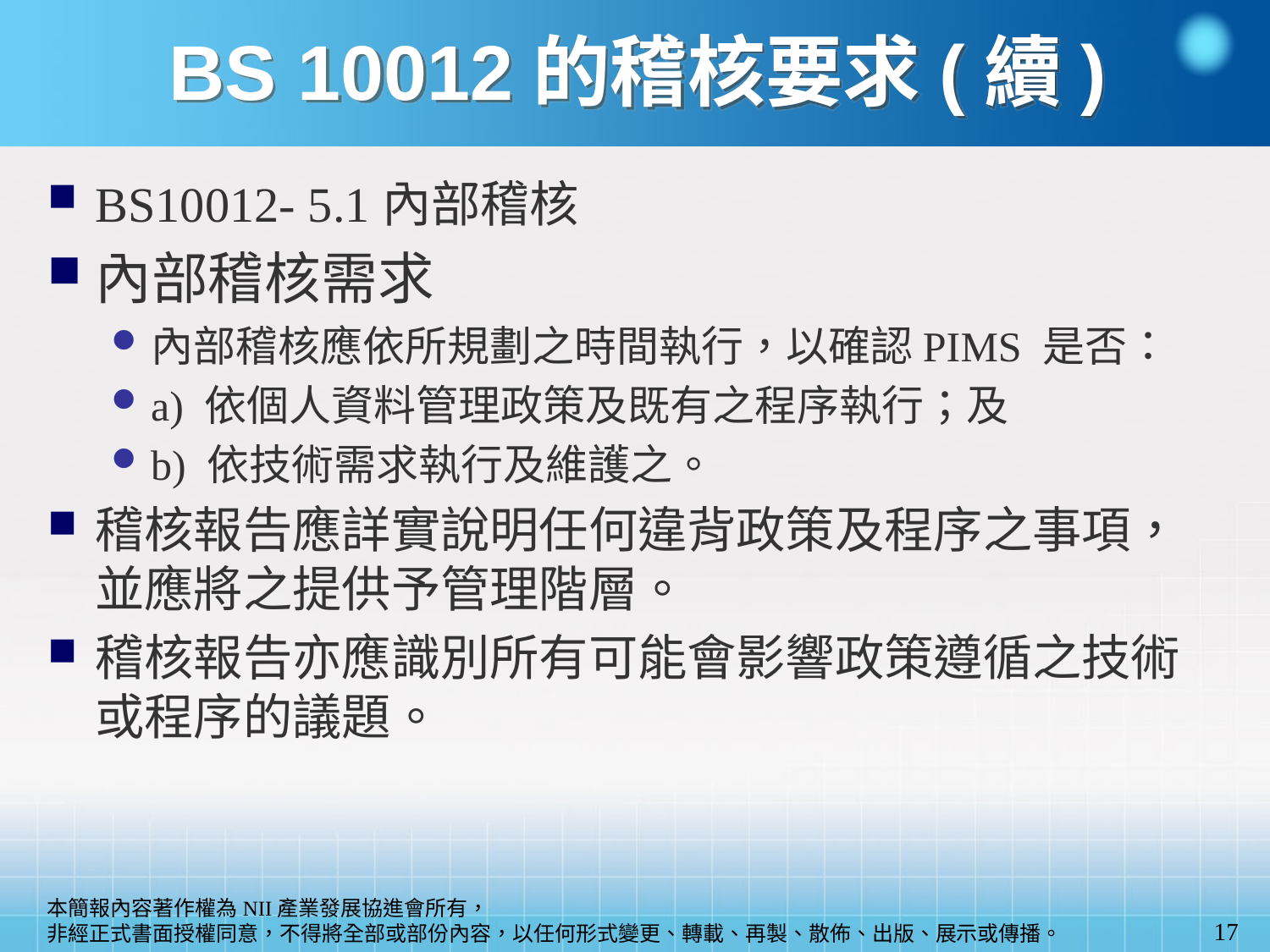

BS 10012的稽核要求(續)
BS10012- 5.1內部稽核
內部稽核需求
內部稽核應依所規劃之時間執行，以確認PIMS 是否：
a) 依個人資料管理政策及既有之程序執行；及
b) 依技術需求執行及維護之。
稽核報告應詳實說明任何違背政策及程序之事項，並應將之提供予管理階層。
稽核報告亦應識別所有可能會影響政策遵循之技術或程序的議題。
17